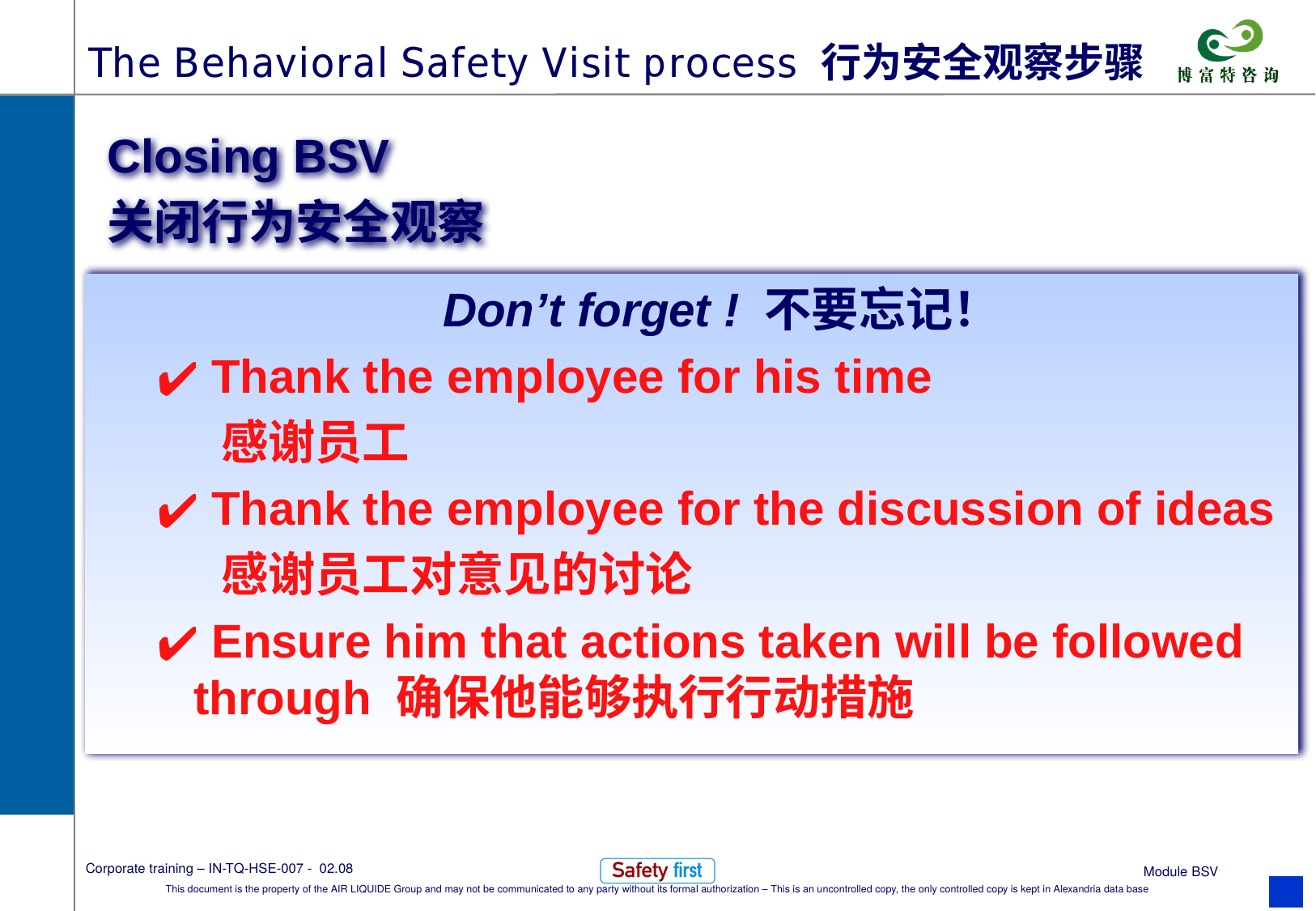

# The Behavioral Safety Visit process 行为安全观察步骤
Closing BSV
关闭行为安全观察
Don’t forget ! 不要忘记！
 Thank the employee for his time
    感谢员工
 Thank the employee for the discussion of ideas
    感谢员工对意见的讨论
 Ensure him that actions taken will be followed through 确保他能够执行行动措施

19